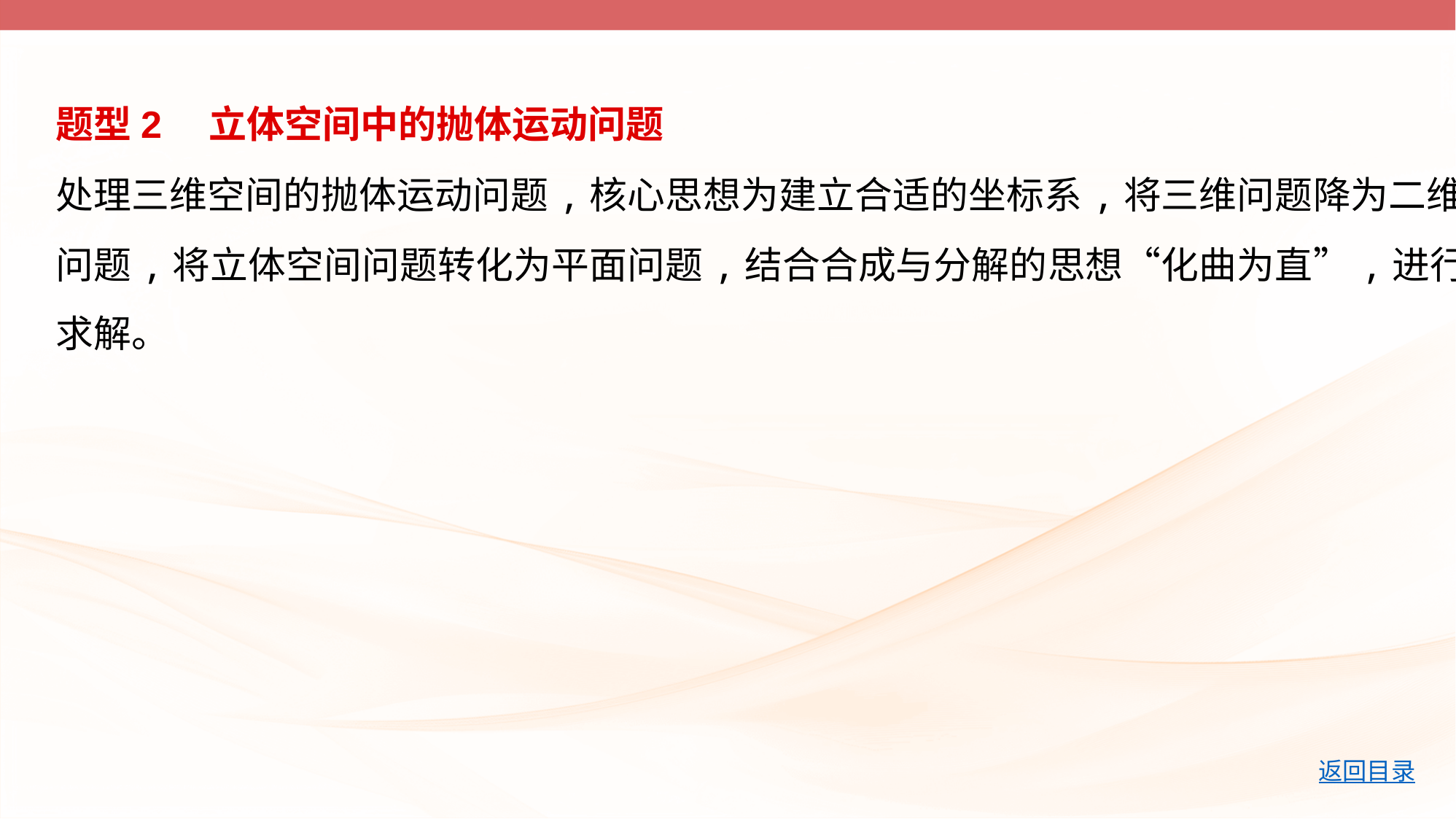

题型2　立体空间中的抛体运动问题
处理三维空间的抛体运动问题,核心思想为建立合适的坐标系,将三维问题降为二维
问题,将立体空间问题转化为平面问题,结合合成与分解的思想“化曲为直”,进行
求解。